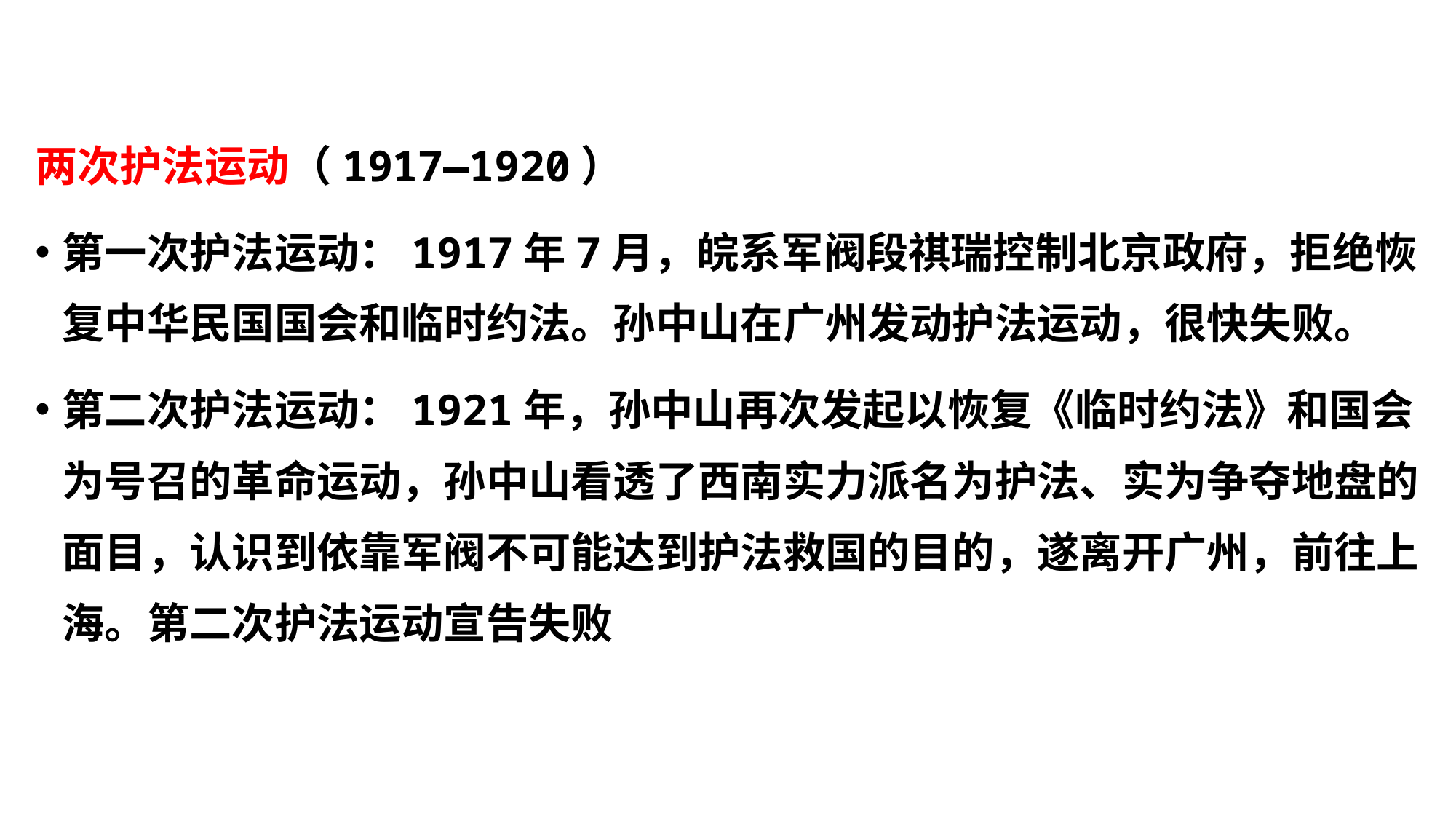

两次护法运动（1917—1920）
第一次护法运动：1917年7月，皖系军阀段祺瑞控制北京政府，拒绝恢复中华民国国会和临时约法。孙中山在广州发动护法运动，很快失败。
第二次护法运动：1921年，孙中山再次发起以恢复《临时约法》和国会为号召的革命运动，孙中山看透了西南实力派名为护法、实为争夺地盘的面目，认识到依靠军阀不可能达到护法救国的目的，遂离开广州，前往上海。第二次护法运动宣告失败